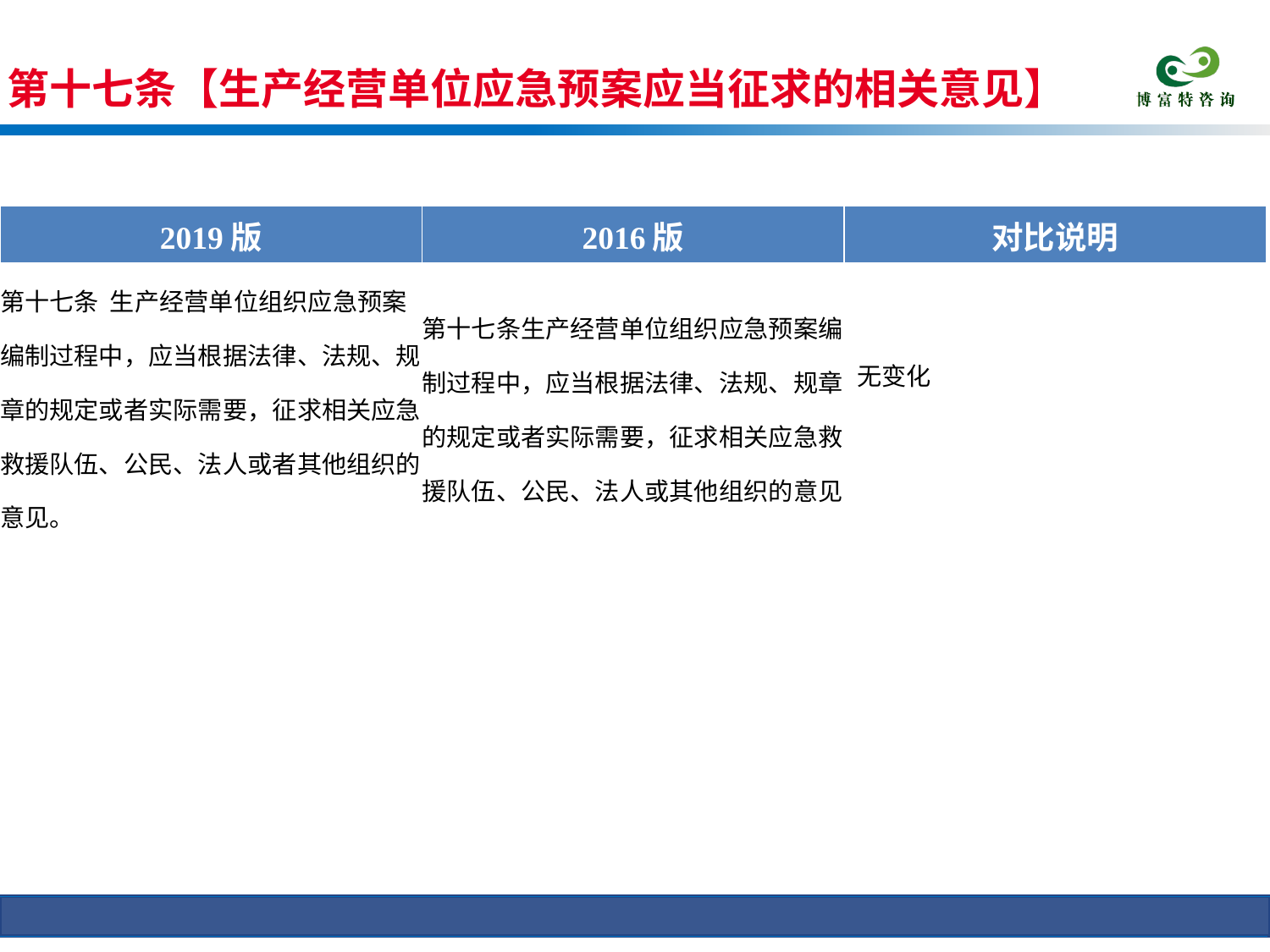

第十七条【生产经营单位应急预案应当征求的相关意见】
条文对比
| 2019版 | 2016版 | 对比说明 |
| --- | --- | --- |
| 第十七条 生产经营单位组织应急预案编制过程中，应当根据法律、法规、规章的规定或者实际需要，征求相关应急救援队伍、公民、法人或者其他组织的意见。 | 第十七条生产经营单位组织应急预案编制过程中，应当根据法律、法规、规章的规定或者实际需要，征求相关应急救援队伍、公民、法人或其他组织的意见 | 无变化 |